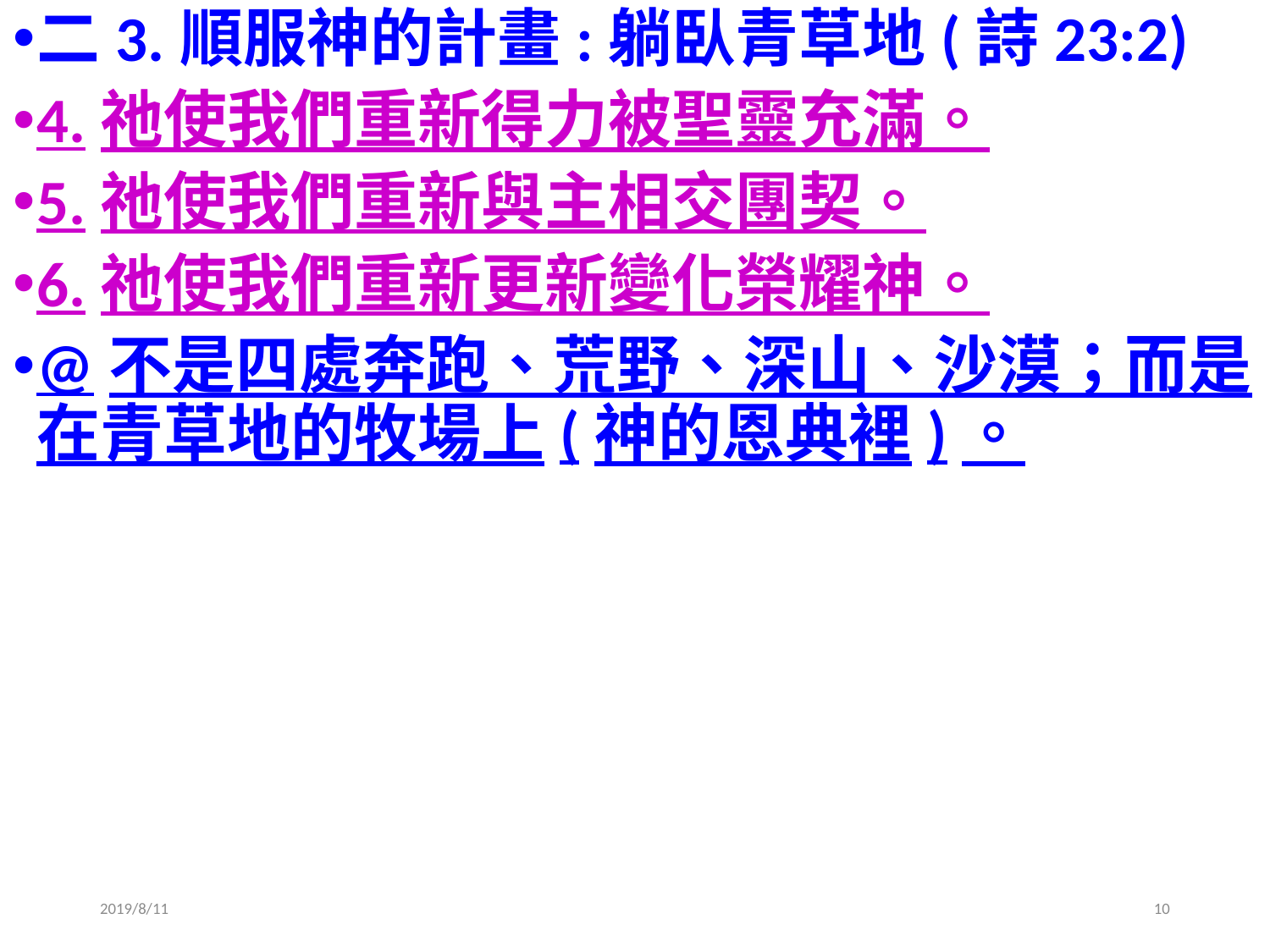

二3.順服神的計畫:躺臥青草地(詩23:2)
4.祂使我們重新得力被聖靈充滿。
5.祂使我們重新與主相交團契。
6.祂使我們重新更新變化榮耀神。
@不是四處奔跑、荒野、深山、沙漠；而是在青草地的牧場上(神的恩典裡)。

2019/8/11
10